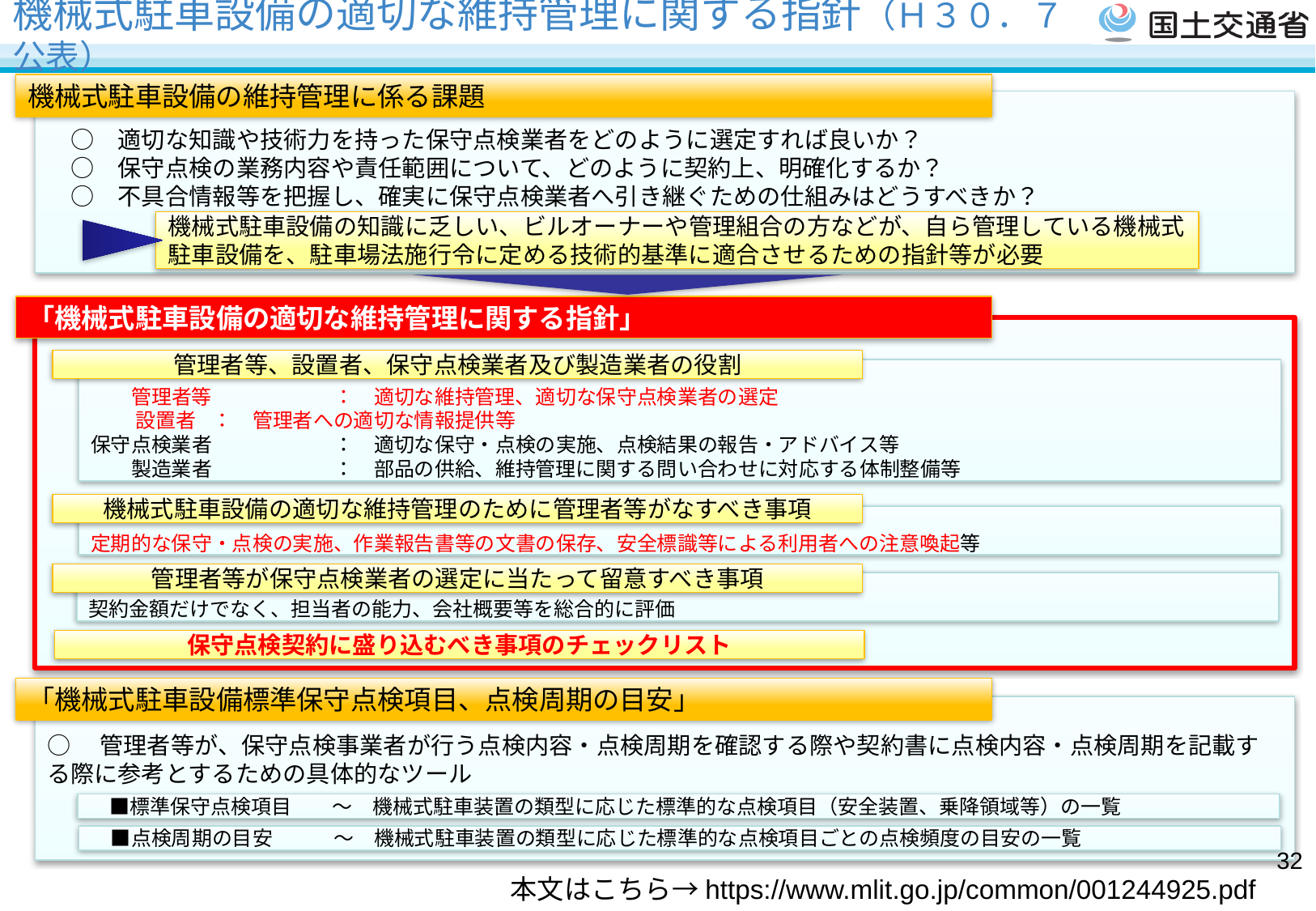

# 機械式駐車設備の適切な維持管理に関する指針（Ｈ３０．７公表）
機械式駐車設備の維持管理に係る課題

　○　適切な知識や技術力を持った保守点検業者をどのように選定すれば良いか？
　○　保守点検の業務内容や責任範囲について、どのように契約上、明確化するか？
　○　不具合情報等を把握し、確実に保守点検業者へ引き継ぐための仕組みはどうすべきか？

機械式駐車設備の知識に乏しい、ビルオーナーや管理組合の方などが、自ら管理している機械式駐車設備を、駐車場法施行令に定める技術的基準に適合させるための指針等が必要

「機械式駐車設備の適切な維持管理に関する指針」

管理者等、設置者、保守点検業者及び製造業者の役割

　　管理者等	：　適切な維持管理、適切な保守点検業者の選定
　　 設置者 	：　管理者への適切な情報提供等
保守点検業者	：　適切な保守・点検の実施、点検結果の報告・アドバイス等
　　製造業者	：　部品の供給、維持管理に関する問い合わせに対応する体制整備等
機械式駐車設備の適切な維持管理のために管理者等がなすべき事項

定期的な保守・点検の実施、作業報告書等の文書の保存、安全標識等による利用者への注意喚起等
管理者等が保守点検業者の選定に当たって留意すべき事項

契約金額だけでなく、担当者の能力、会社概要等を総合的に評価
保守点検契約に盛り込むべき事項のチェックリスト
「機械式駐車設備標準保守点検項目、点検周期の目安」

○　管理者等が、保守点検事業者が行う点検内容・点検周期を確認する際や契約書に点検内容・点検周期を記載する際に参考とするための具体的なツール

　■標準保守点検項目	～　機械式駐車装置の類型に応じた標準的な点検項目（安全装置、乗降領域等）の一覧
　■点検周期の目安	～　機械式駐車装置の類型に応じた標準的な点検項目ごとの点検頻度の目安の一覧
32
本文はこちら→https://www.mlit.go.jp/common/001244925.pdf